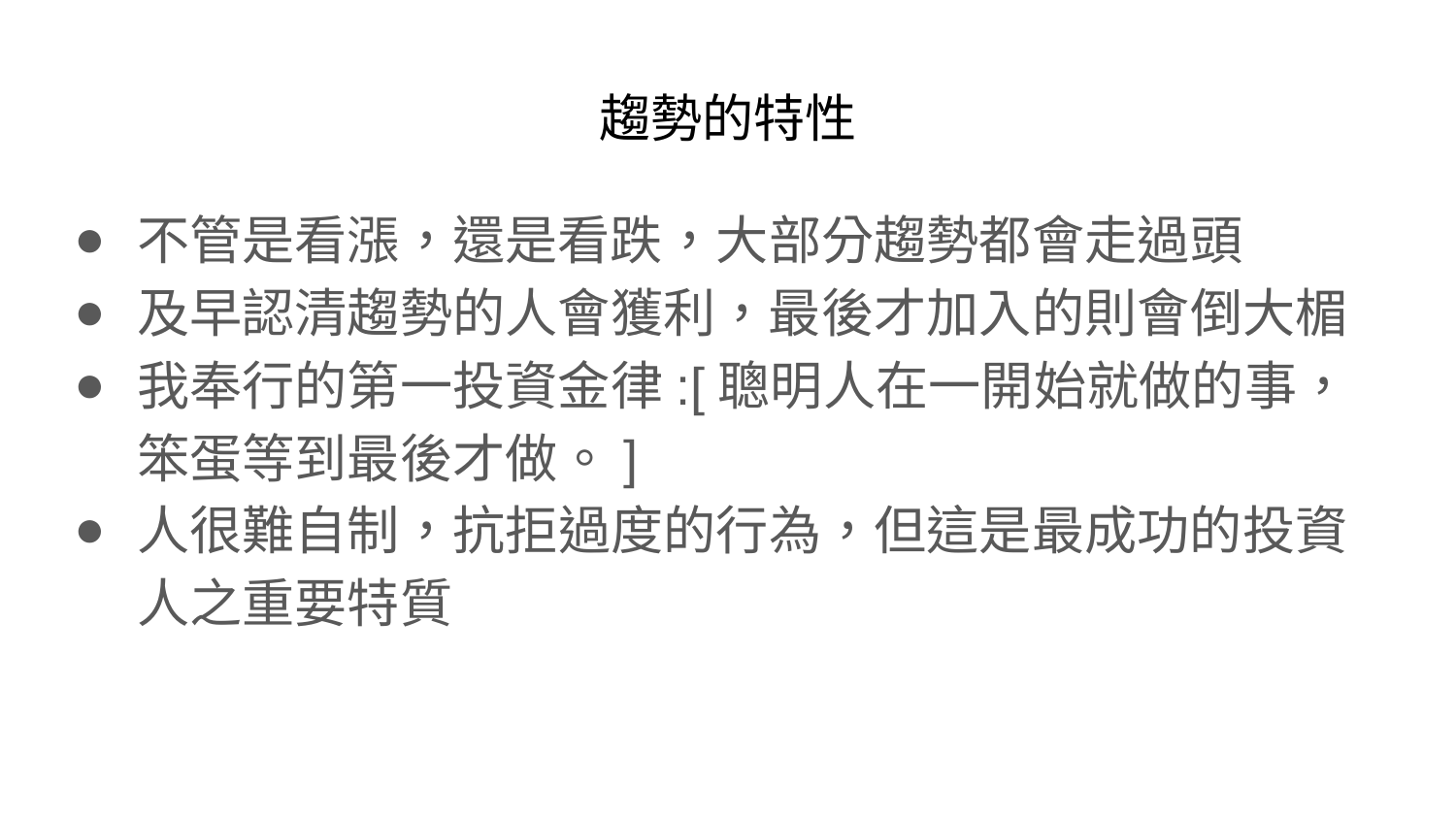

# 趨勢的特性
不管是看漲，還是看跌，大部分趨勢都會走過頭
及早認清趨勢的人會獲利，最後才加入的則會倒大楣
我奉行的第一投資金律:[聰明人在一開始就做的事，笨蛋等到最後才做。]
人很難自制，抗拒過度的行為，但這是最成功的投資人之重要特質